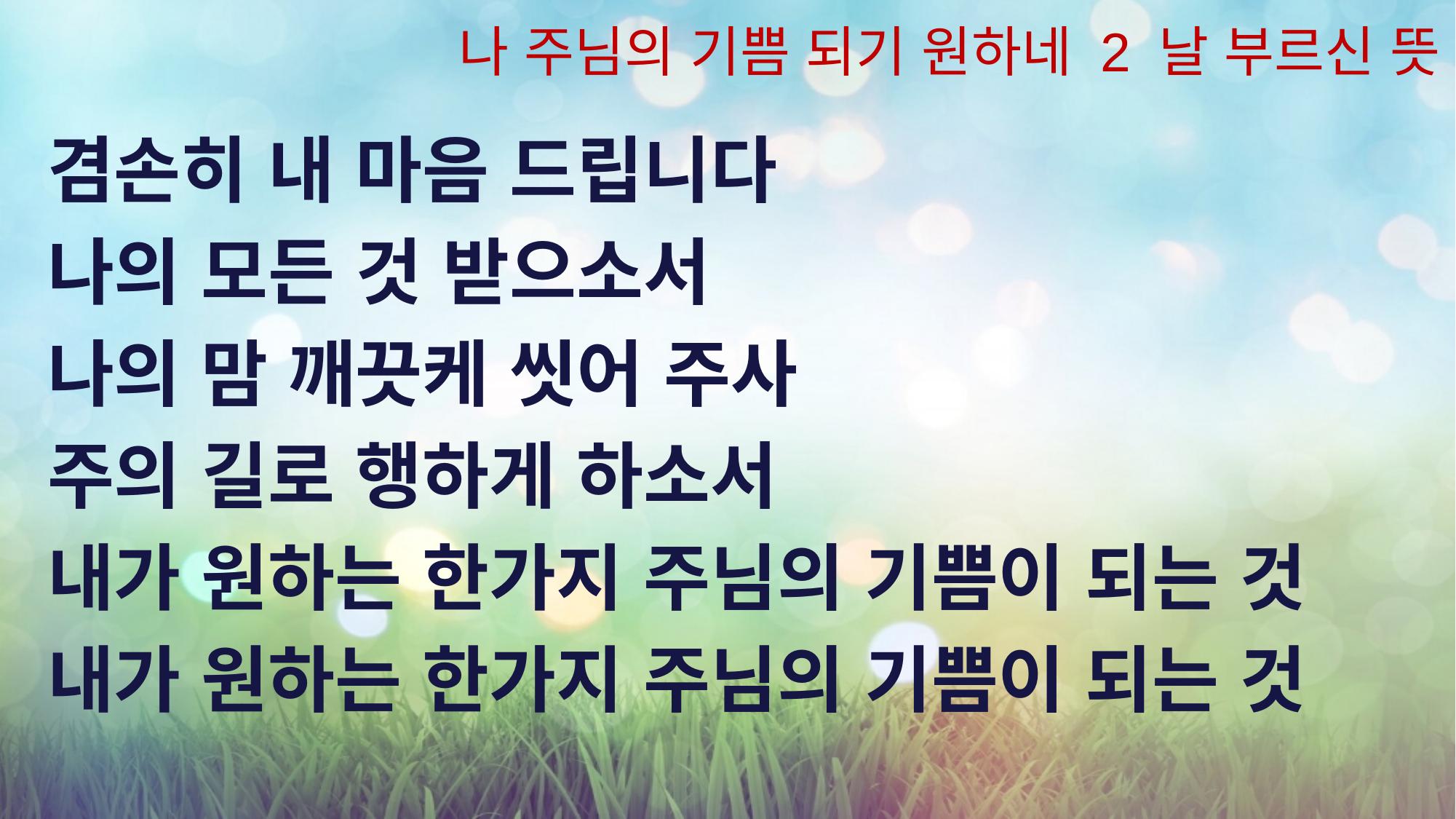

# 나 주님의 기쁨 되기 원하네 2 날 부르신 뜻
겸손히 내 마음 드립니다
나의 모든 것 받으소서
나의 맘 깨끗케 씻어 주사
주의 길로 행하게 하소서
내가 원하는 한가지 주님의 기쁨이 되는 것
내가 원하는 한가지 주님의 기쁨이 되는 것